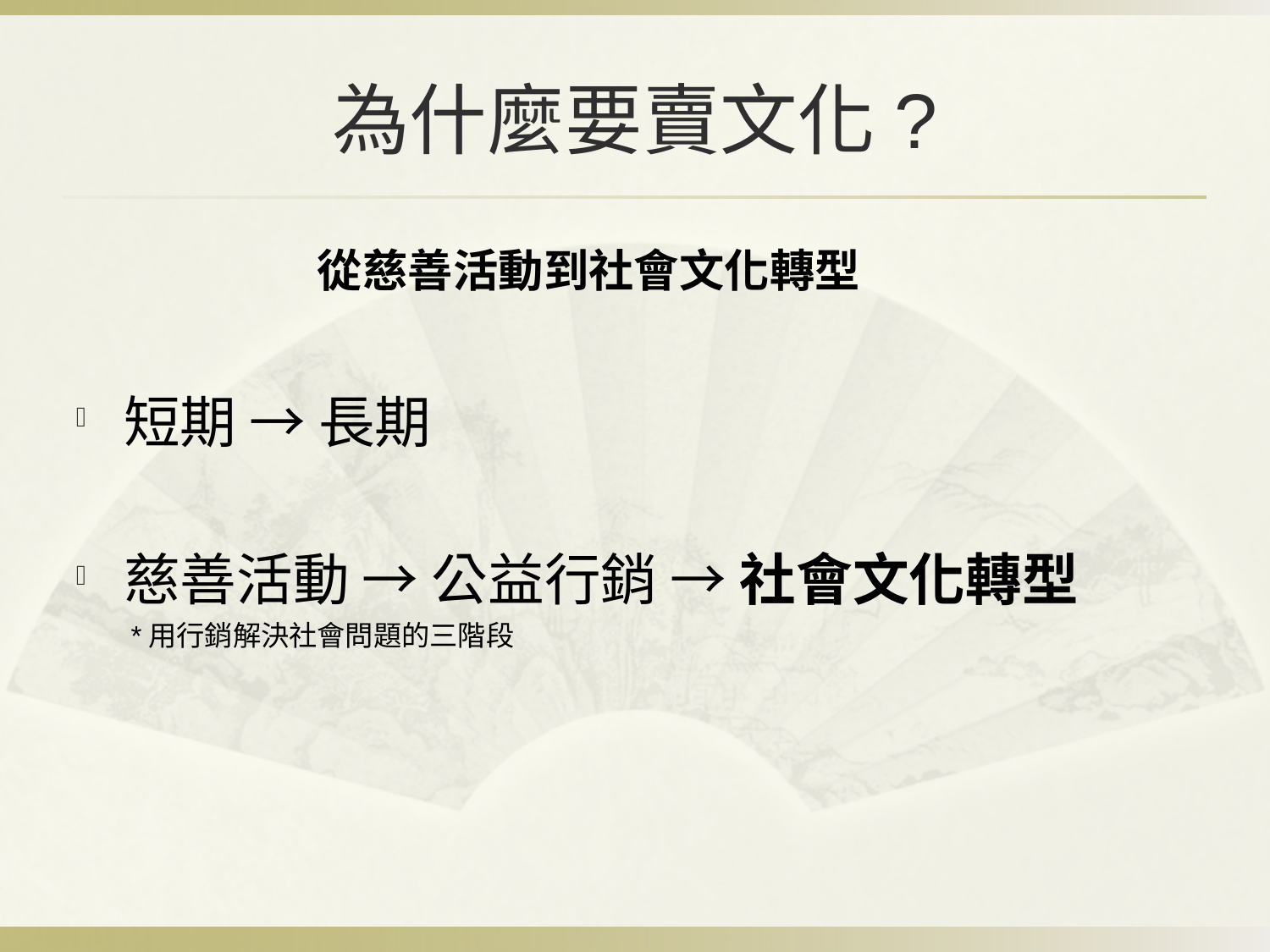

# 為什麼要賣文化?

短期 → 長期

慈善活動 → 公益行銷 → 社會文化轉型
       *用行銷解決社會問題的三階段
從慈善活動到社會文化轉型